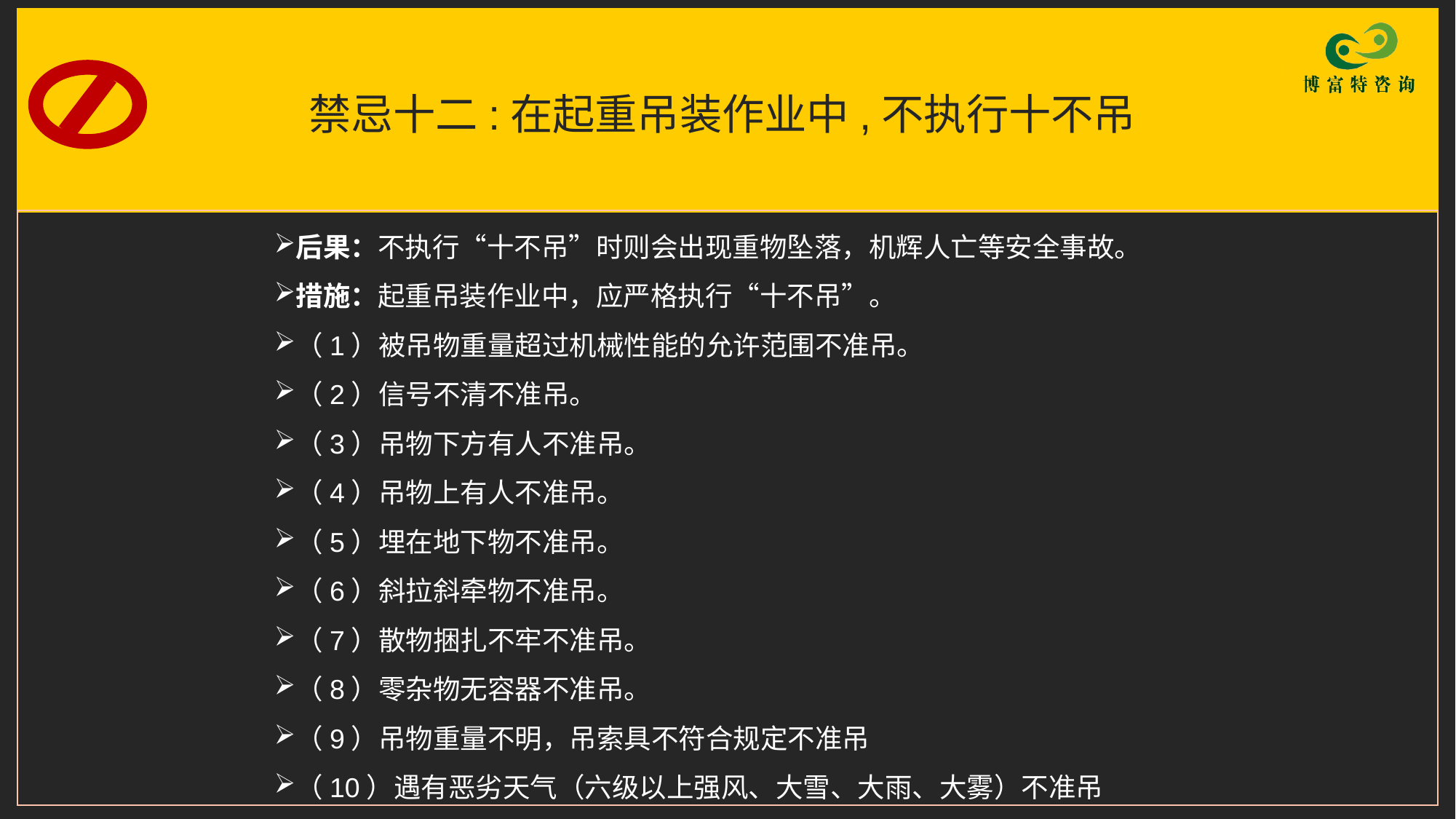

# 禁忌十二:在起重吊装作业中,不执行十不吊
后果：不执行“十不吊”时则会出现重物坠落，机辉人亡等安全事故。
措施：起重吊装作业中，应严格执行“十不吊”。
（1）被吊物重量超过机械性能的允许范围不准吊。
（2）信号不清不准吊。
（3）吊物下方有人不准吊。
（4）吊物上有人不准吊。
（5）埋在地下物不准吊。
（6）斜拉斜牵物不准吊。
（7）散物捆扎不牢不准吊。
（8）零杂物无容器不准吊。
（9）吊物重量不明，吊索具不符合规定不准吊
（10）遇有恶劣天气（六级以上强风、大雪、大雨、大雾）不准吊